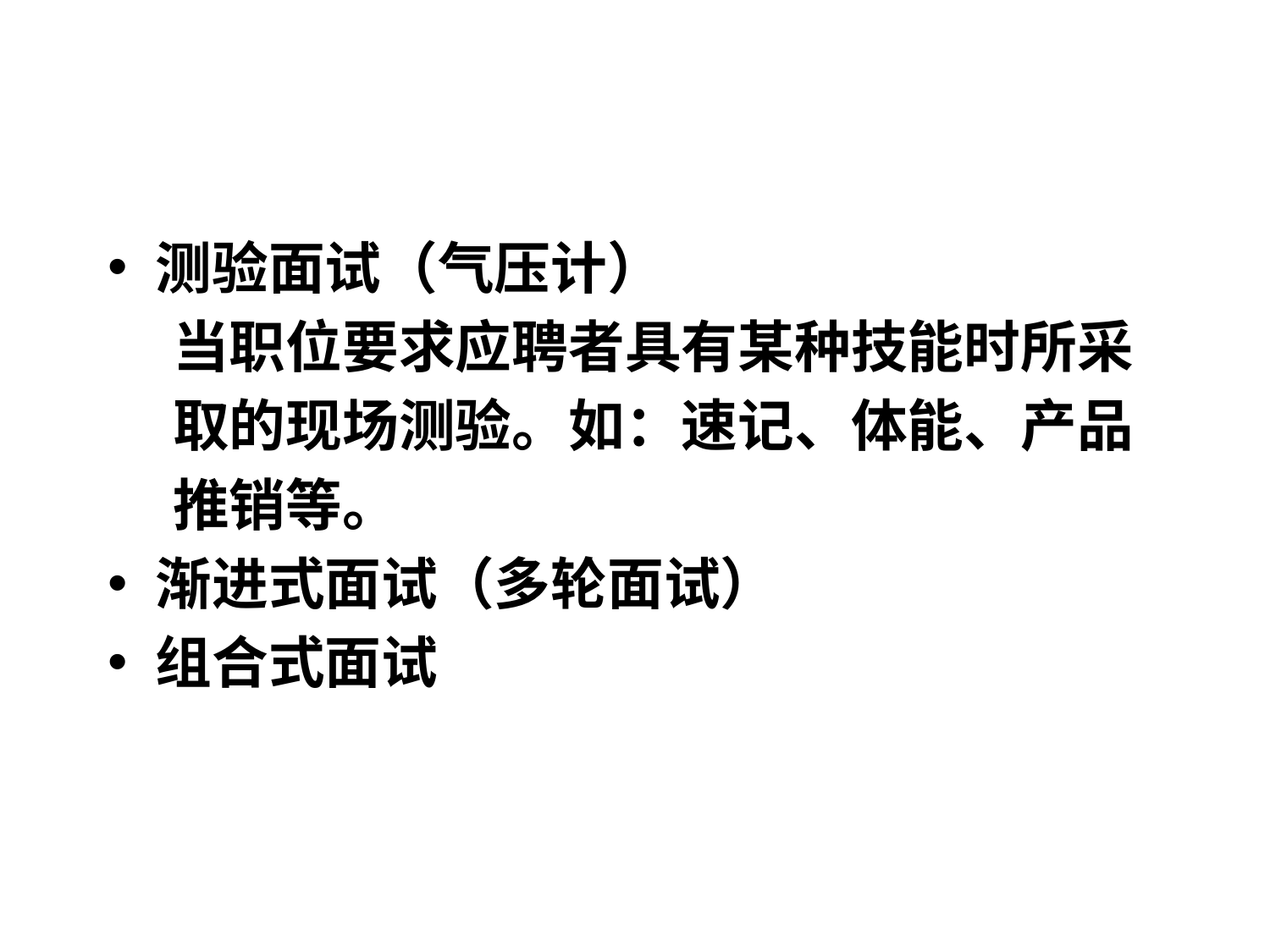

测验面试（气压计）
    当职位要求应聘者具有某种技能时所采
    取的现场测验。如：速记、体能、产品
    推销等。
渐进式面试（多轮面试）
组合式面试